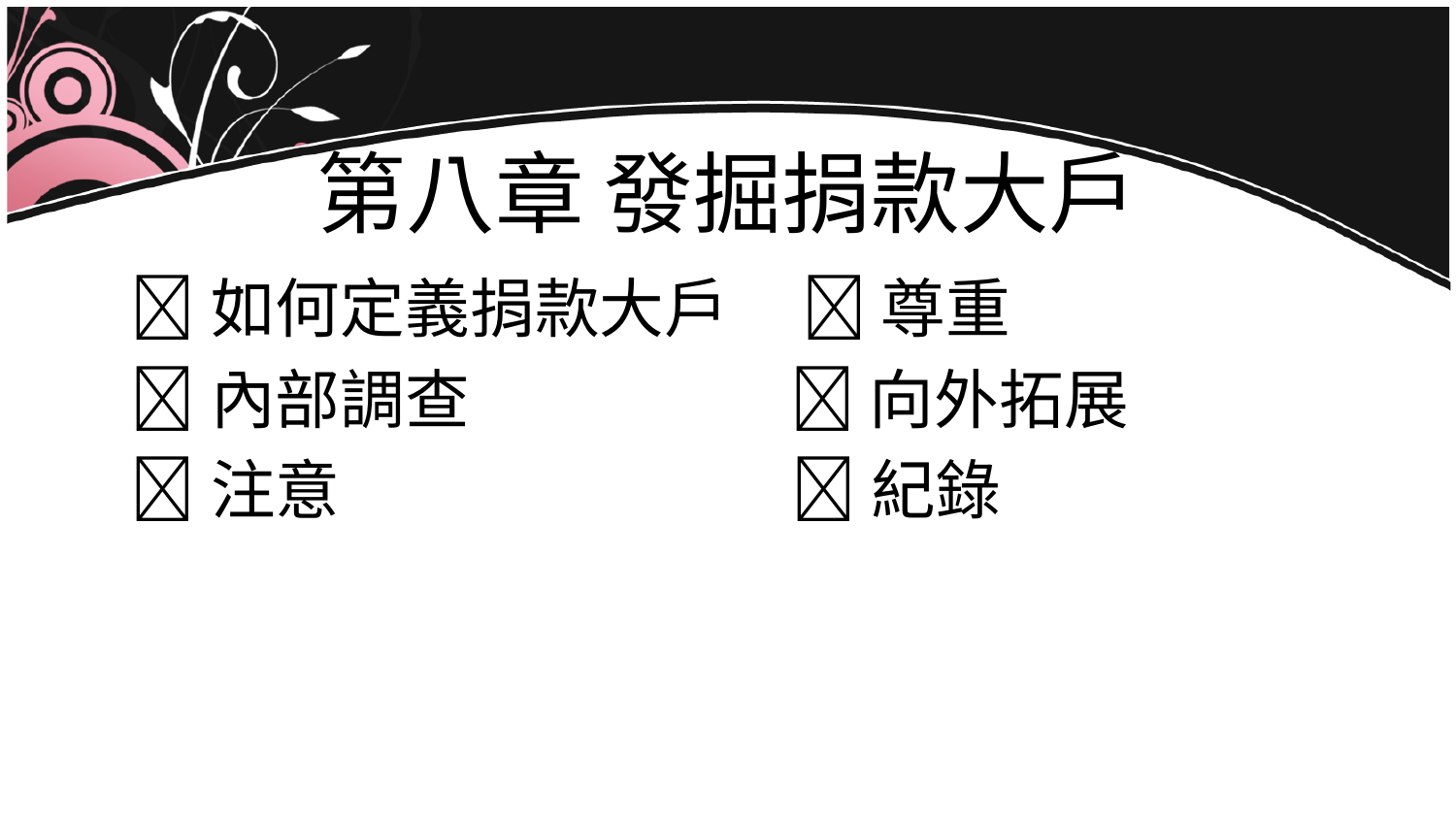

# 第八章 發掘捐款大戶
∗如何定義捐款大戶     ∗ 尊重
∗內部調查                      ∗ 向外拓展
∗注意                               ∗ 紀錄